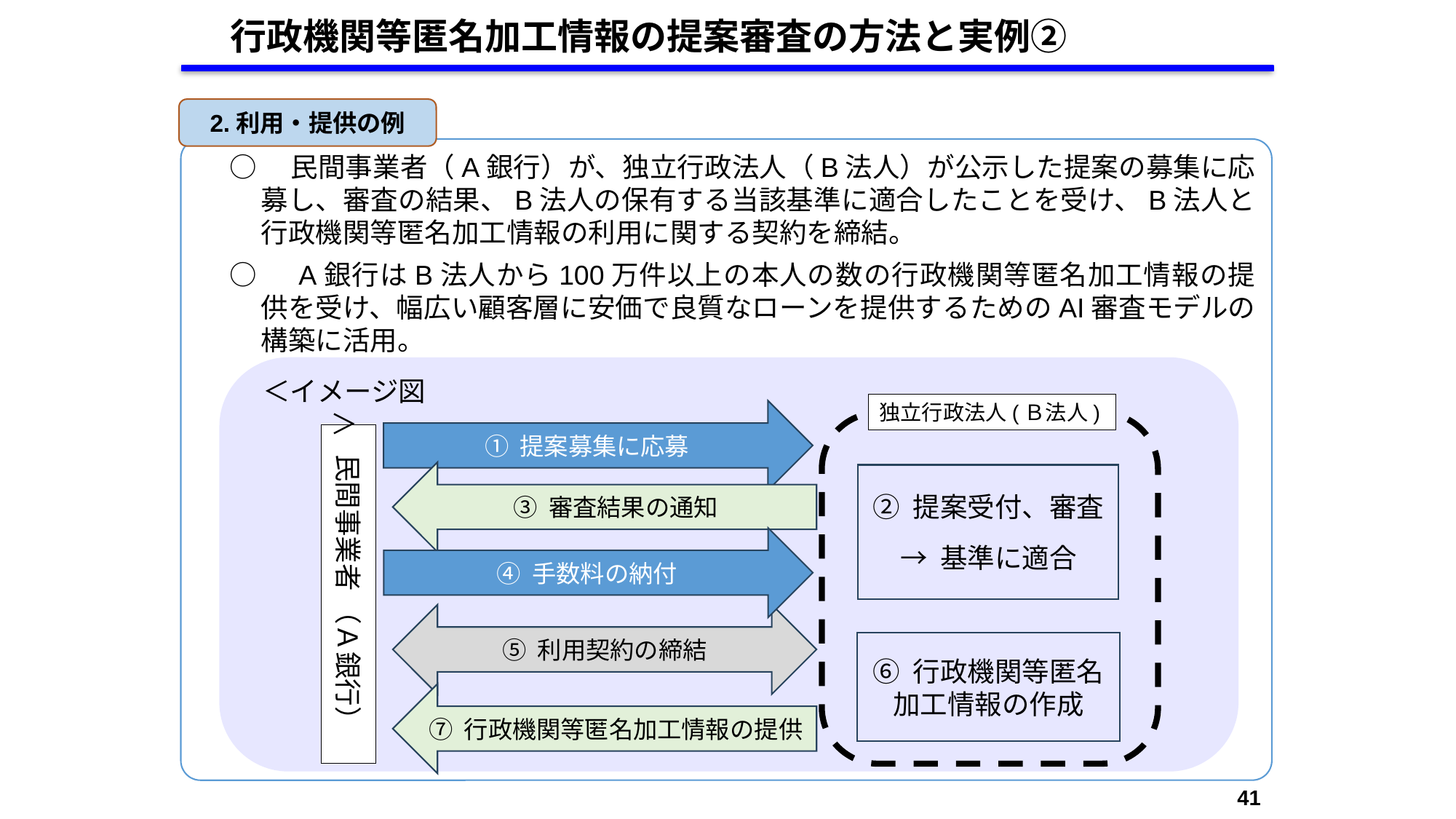

行政機関等匿名加工情報の提案審査の方法と実例②

2.利用・提供の例
○　民間事業者（A銀行）が、独立行政法人（B法人）が公示した提案の募集に応募し、審査の結果、B法人の保有する当該基準に適合したことを受け、B法人と行政機関等匿名加工情報の利用に関する契約を締結。
○　A銀行はB法人から100万件以上の本人の数の行政機関等匿名加工情報の提供を受け、幅広い顧客層に安価で良質なローンを提供するためのAI審査モデルの構築に活用。

独立行政法人(Ｂ法人)

② 提案受付、審査

→ 基準に適合
⑥ 行政機関等匿名加工情報の作成
① 提案募集に応募
民間事業者 （Ａ銀行）
③ 審査結果の通知
⑤ 利用契約の締結
⑦ 行政機関等匿名加工情報の提供
＜イメージ図＞
④ 手数料の納付
41